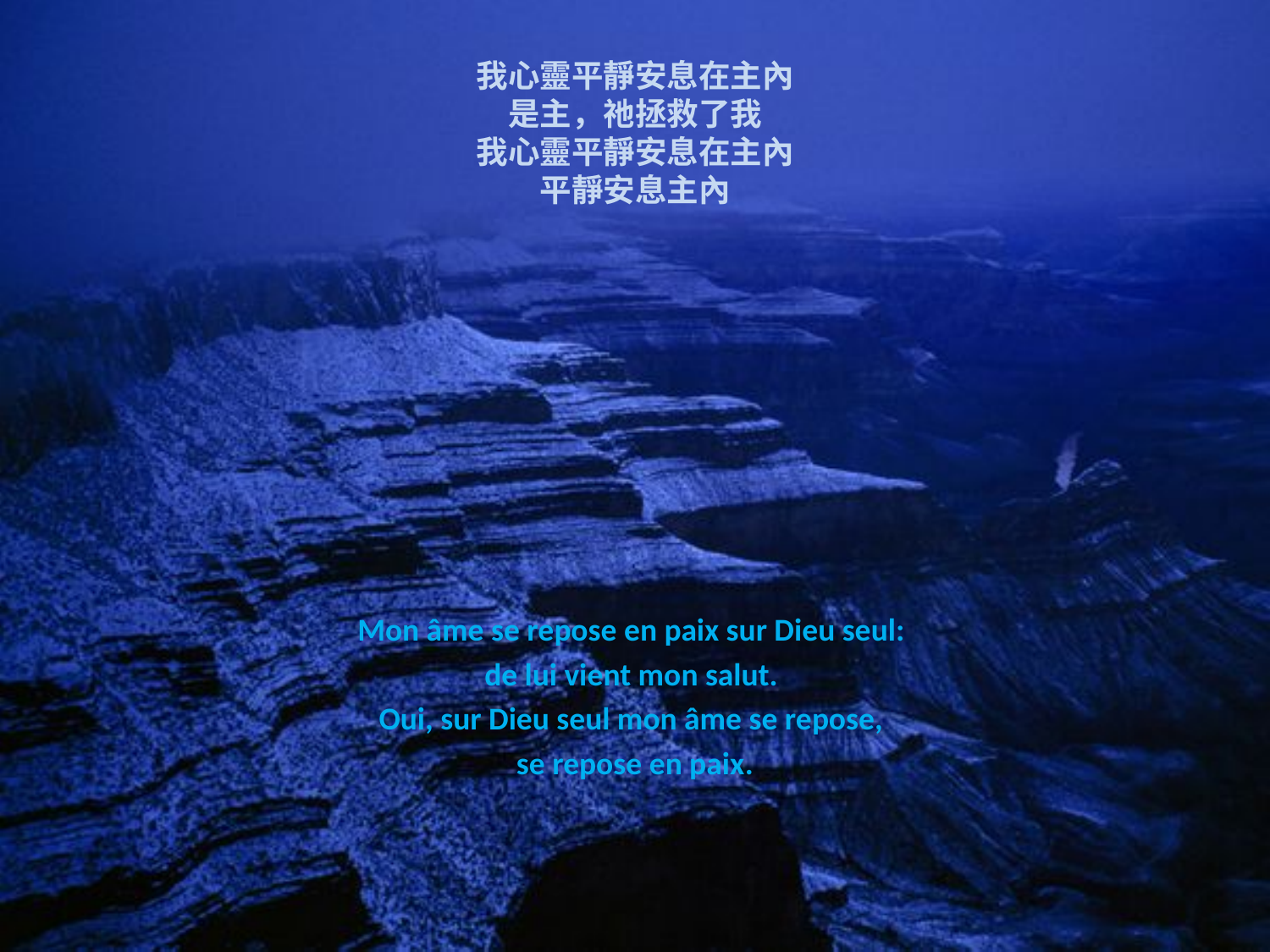

# 我心靈平靜安息在主內 是主，祂拯救了我 我心靈平靜安息在主內 平靜安息主內
Mon âme se repose en paix sur Dieu seul:
de lui vient mon salut.
Oui, sur Dieu seul mon âme se repose,
se repose en paix.